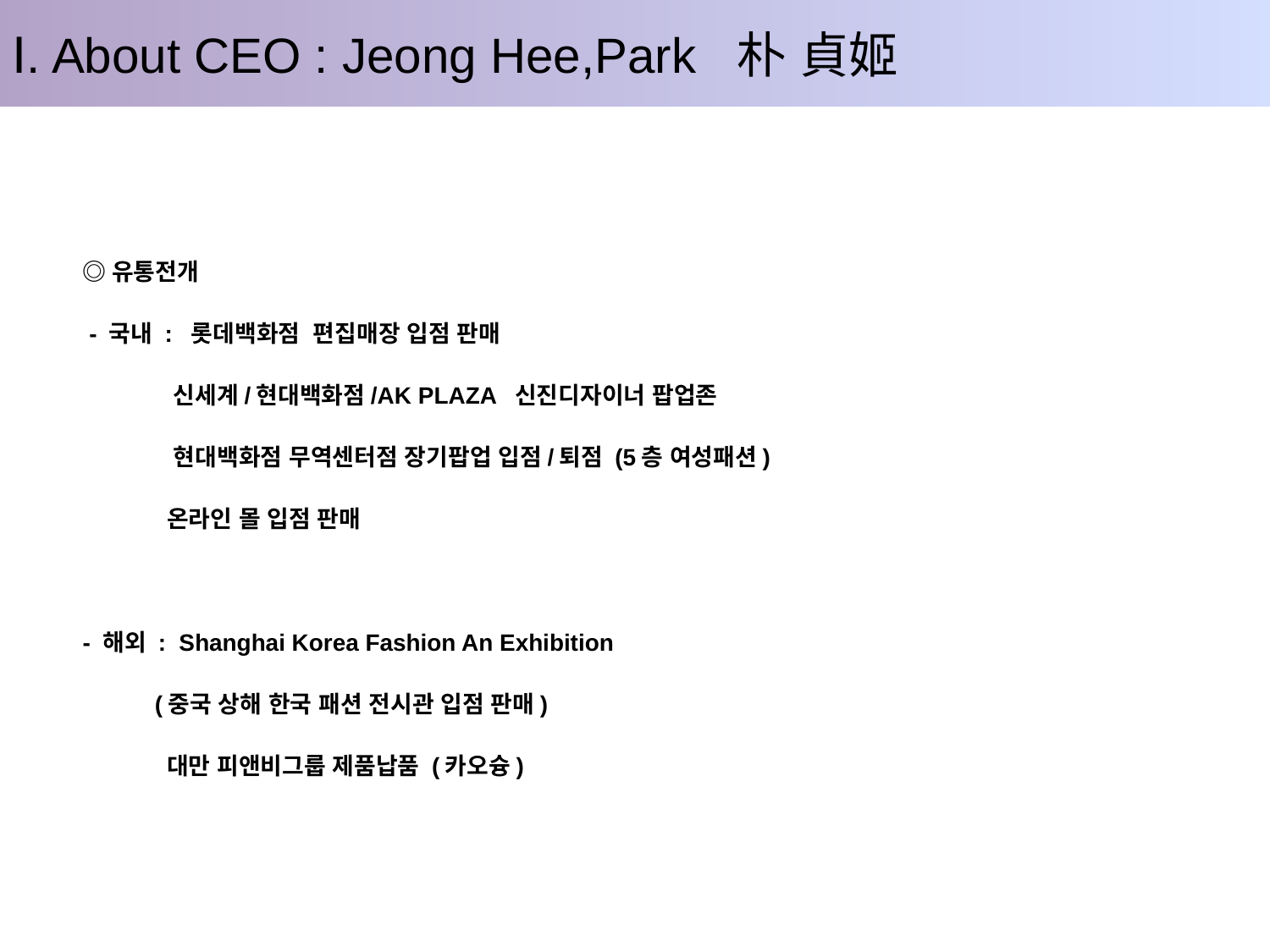

Ⅰ. About CEO : Jeong Hee,Park  朴 貞姬
 ◎유통전개
  - 국내 :  롯데백화점  편집매장 입점 판매
              신세계/현대백화점/AK PLAZA  신진디자이너 팝업존
              현대백화점 무역센터점 장기팝업 입점/퇴점 (5층 여성패션)
             온라인 몰 입점 판매

 - 해외 :  Shanghai Korea Fashion An Exhibition
            (중국 상해 한국 패션 전시관 입점 판매)
             대만 피앤비그룹 제품납품 (카오슝)